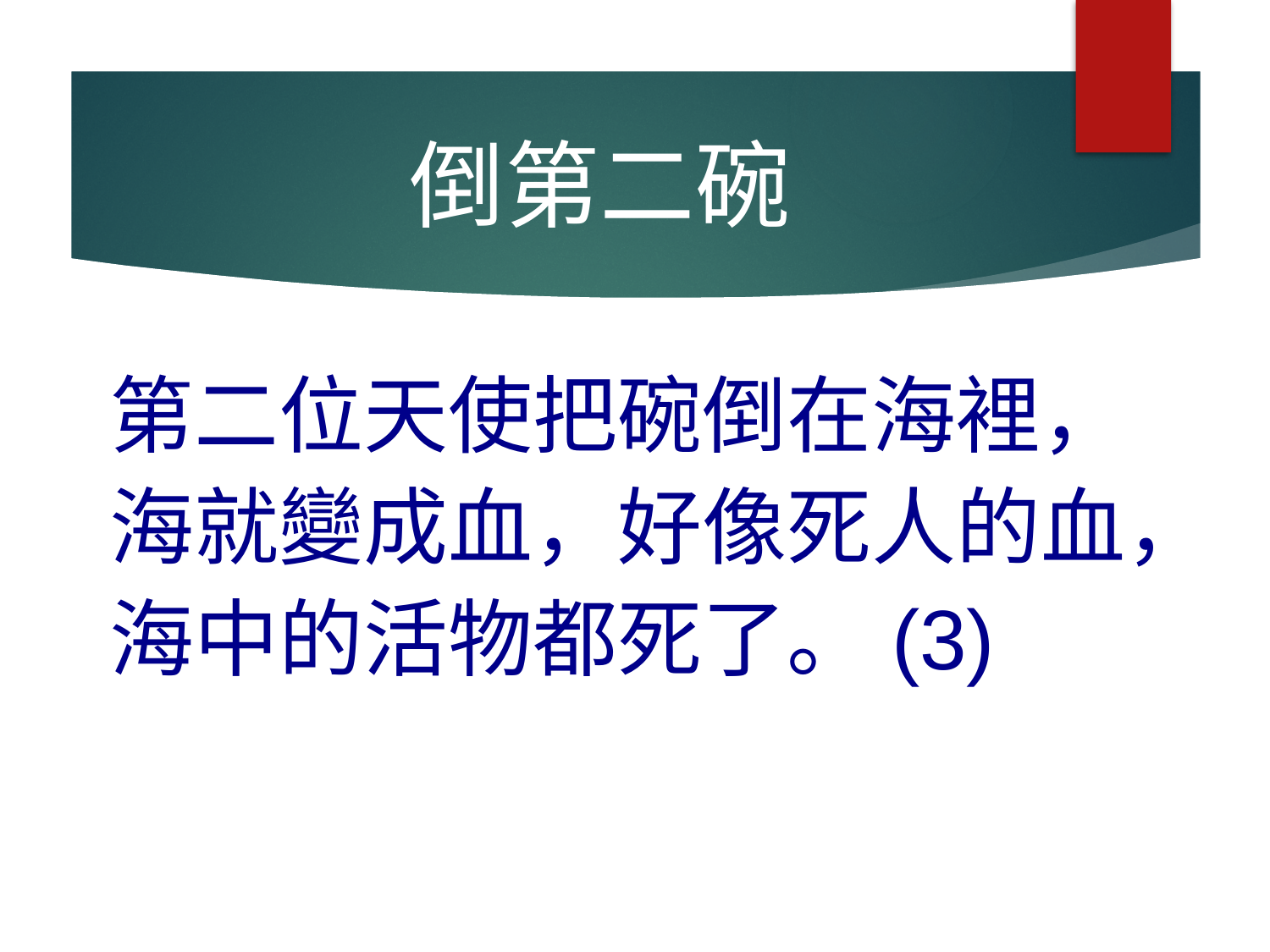

# 倒第二碗
第二位天使把碗倒在海裡，海就變成血，好像死人的血，海中的活物都死了。(3)